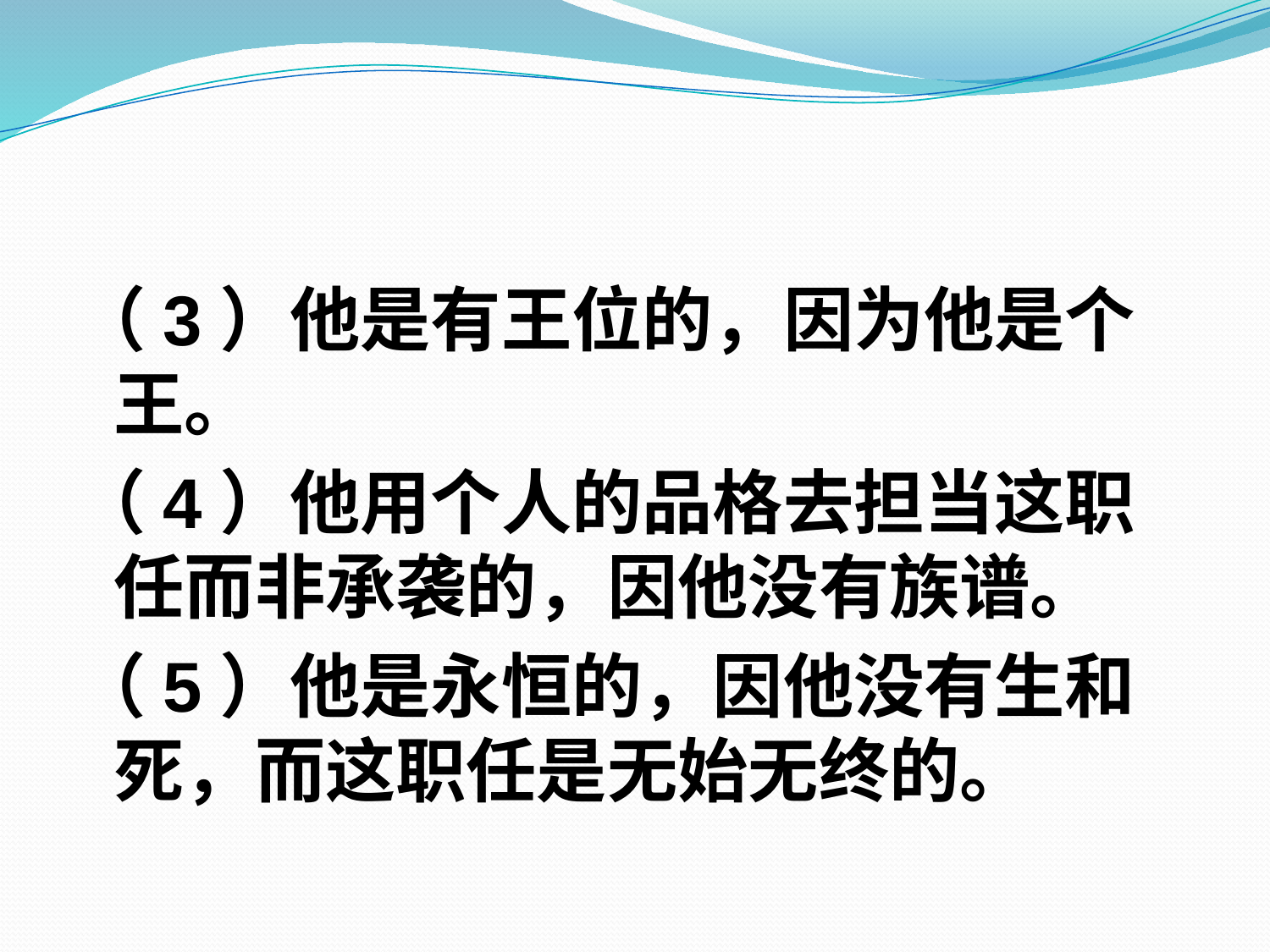

#
（3）他是有王位的，因为他是个王。
（4）他用个人的品格去担当这职任而非承袭的，因他没有族谱。
（5）他是永恒的，因他没有生和死，而这职任是无始无终的。